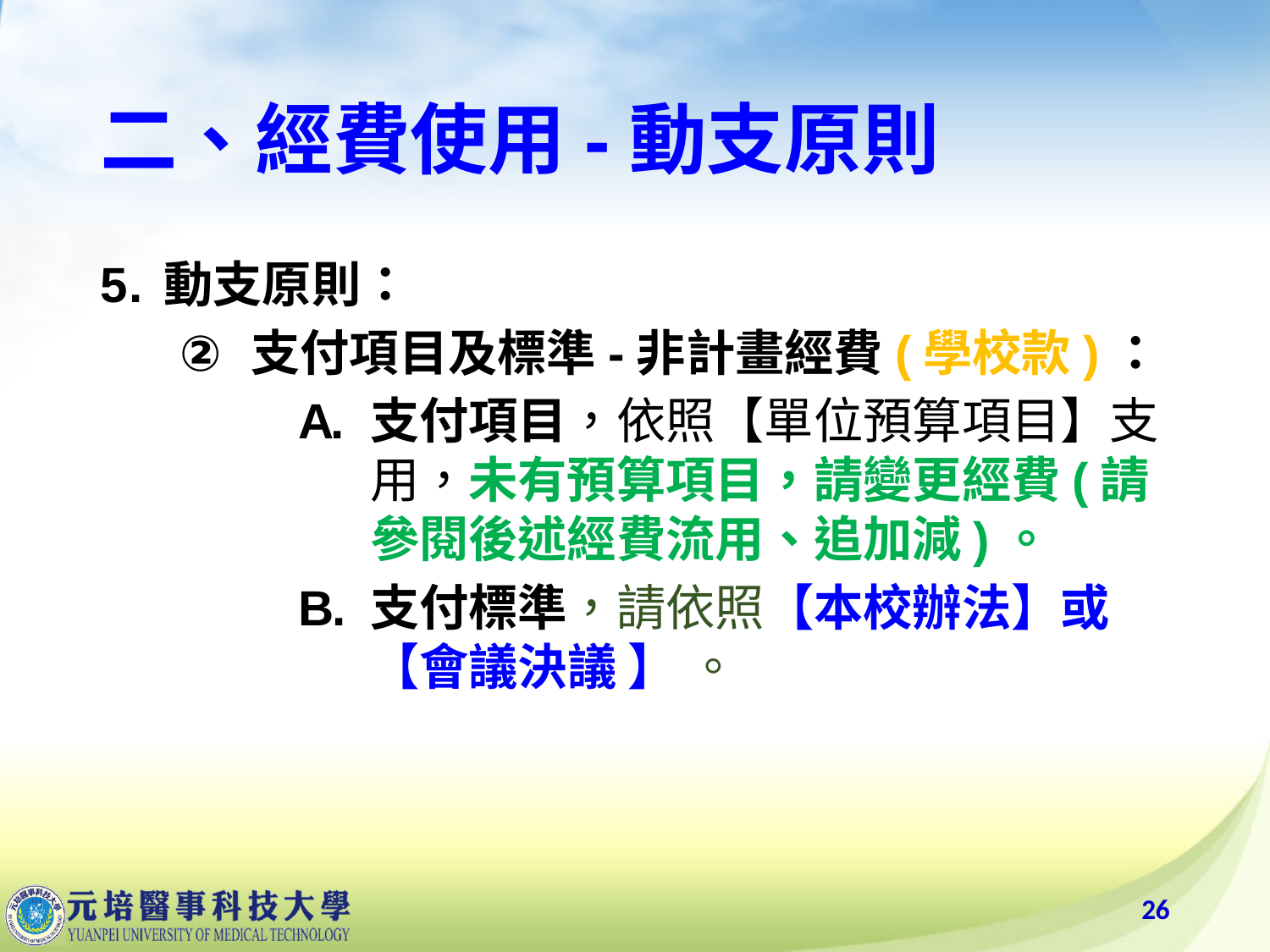

# 二、經費使用-動支原則
動支原則：
支付項目及標準-非計畫經費(學校款)：
支付項目，依照【單位預算項目】支用，未有預算項目，請變更經費(請參閱後述經費流用、追加減)。
支付標準，請依照【本校辦法】或【會議決議 】 。

26